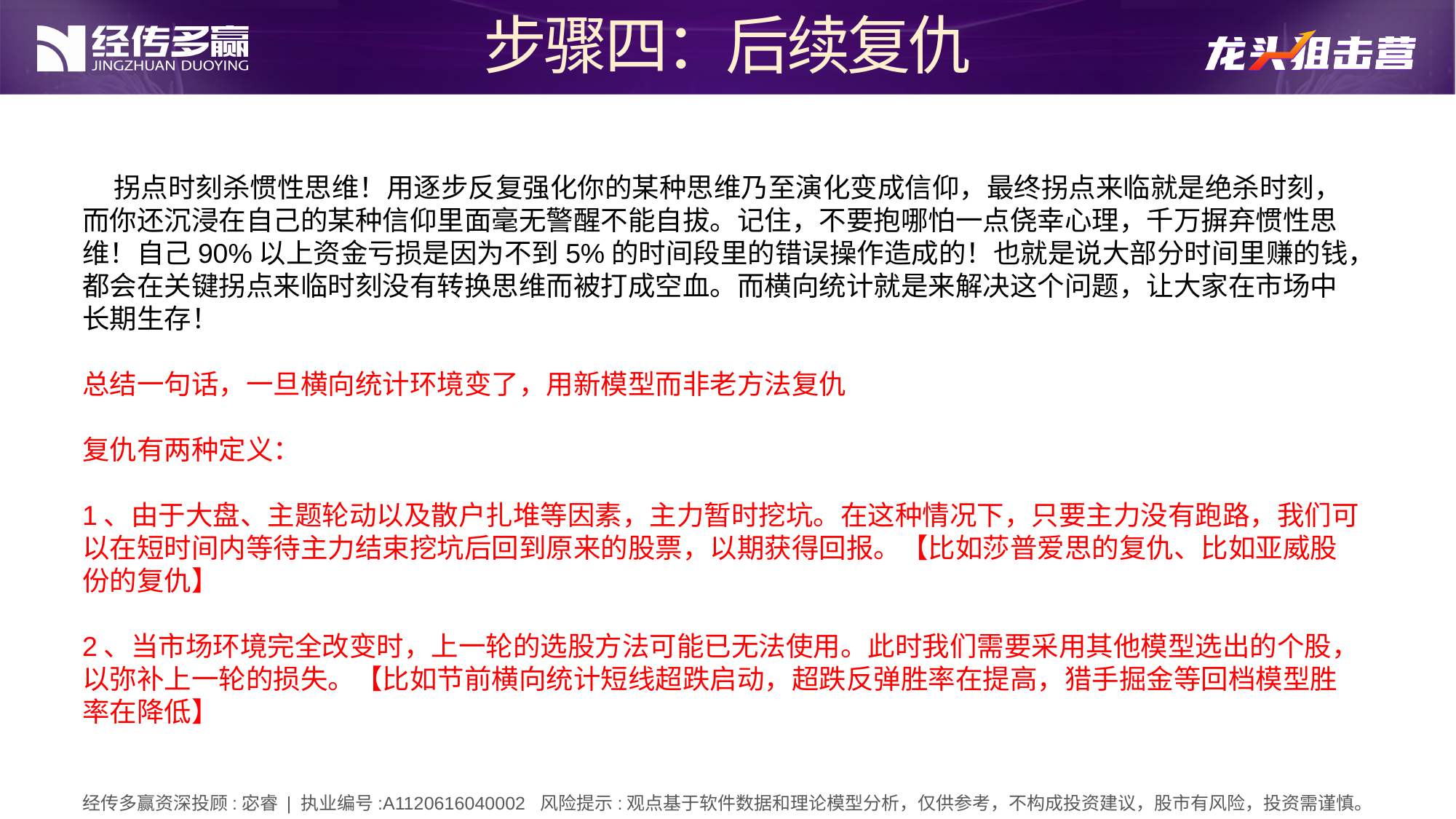

步骤四：后续复仇
    拐点时刻杀惯性思维！用逐步反复强化你的某种思维乃至演化变成信仰，最终拐点来临就是绝杀时刻，而你还沉浸在自己的某种信仰里面毫无警醒不能自拔。记住，不要抱哪怕一点侥幸心理，千万摒弃惯性思维！自己90%以上资金亏损是因为不到5%的时间段里的错误操作造成的！也就是说大部分时间里赚的钱，都会在关键拐点来临时刻没有转换思维而被打成空血。而横向统计就是来解决这个问题，让大家在市场中长期生存！

总结一句话，一旦横向统计环境变了，用新模型而非老方法复仇

复仇有两种定义：

1、由于大盘、主题轮动以及散户扎堆等因素，主力暂时挖坑。在这种情况下，只要主力没有跑路，我们可以在短时间内等待主力结束挖坑后回到原来的股票，以期获得回报。【比如莎普爱思的复仇、比如亚威股份的复仇】

2、当市场环境完全改变时，上一轮的选股方法可能已无法使用。此时我们需要采用其他模型选出的个股，以弥补上一轮的损失。【比如节前横向统计短线超跌启动，超跌反弹胜率在提高，猎手掘金等回档模型胜率在降低】